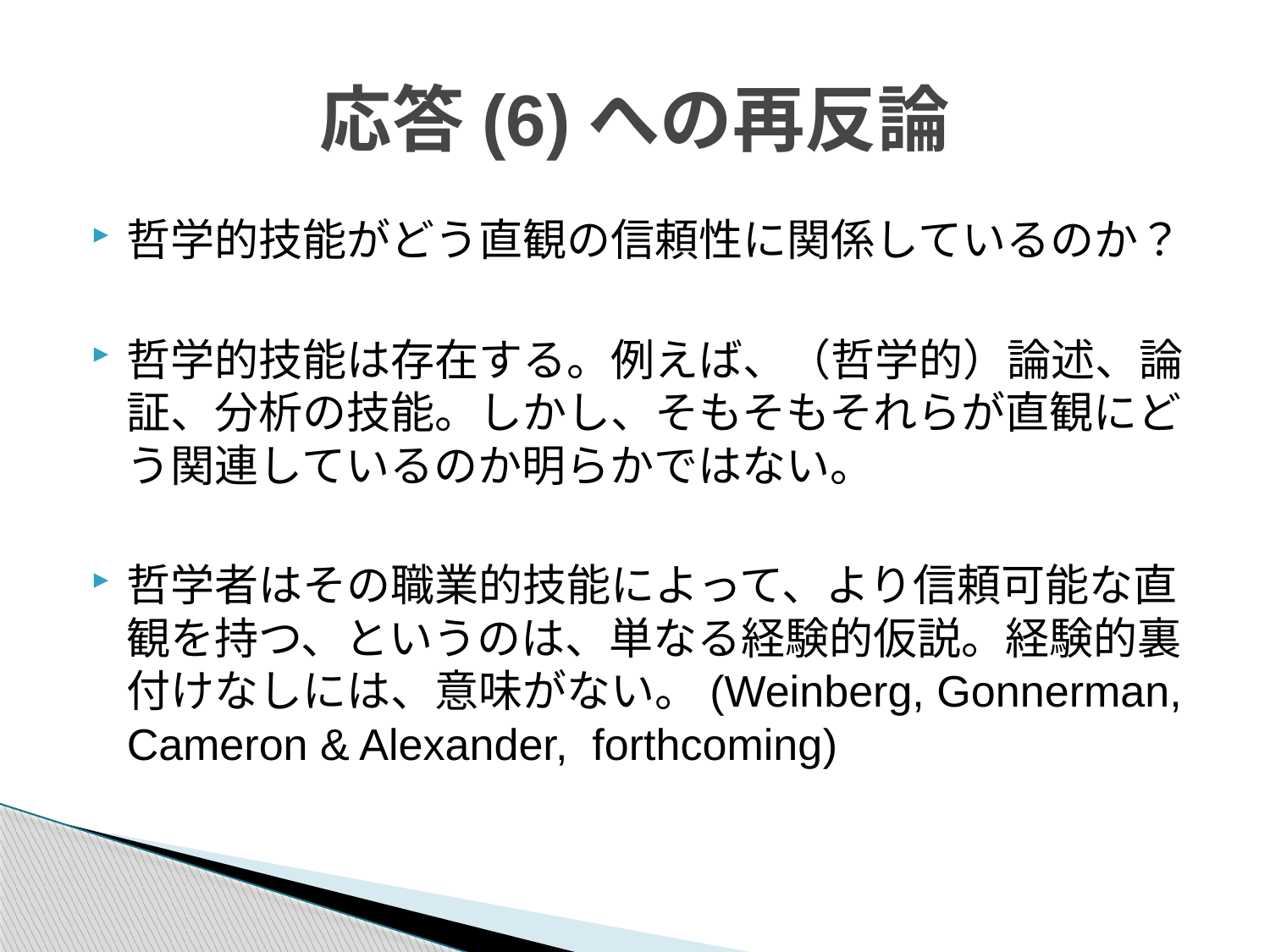

# 応答(6)への再反論
哲学的技能がどう直観の信頼性に関係しているのか？

哲学的技能は存在する。例えば、（哲学的）論述、論証、分析の技能。しかし、そもそもそれらが直観にどう関連しているのか明らかではない。

哲学者はその職業的技能によって、より信頼可能な直観を持つ、というのは、単なる経験的仮説。経験的裏付けなしには、意味がない。(Weinberg, Gonnerman, Cameron & Alexander,  forthcoming)